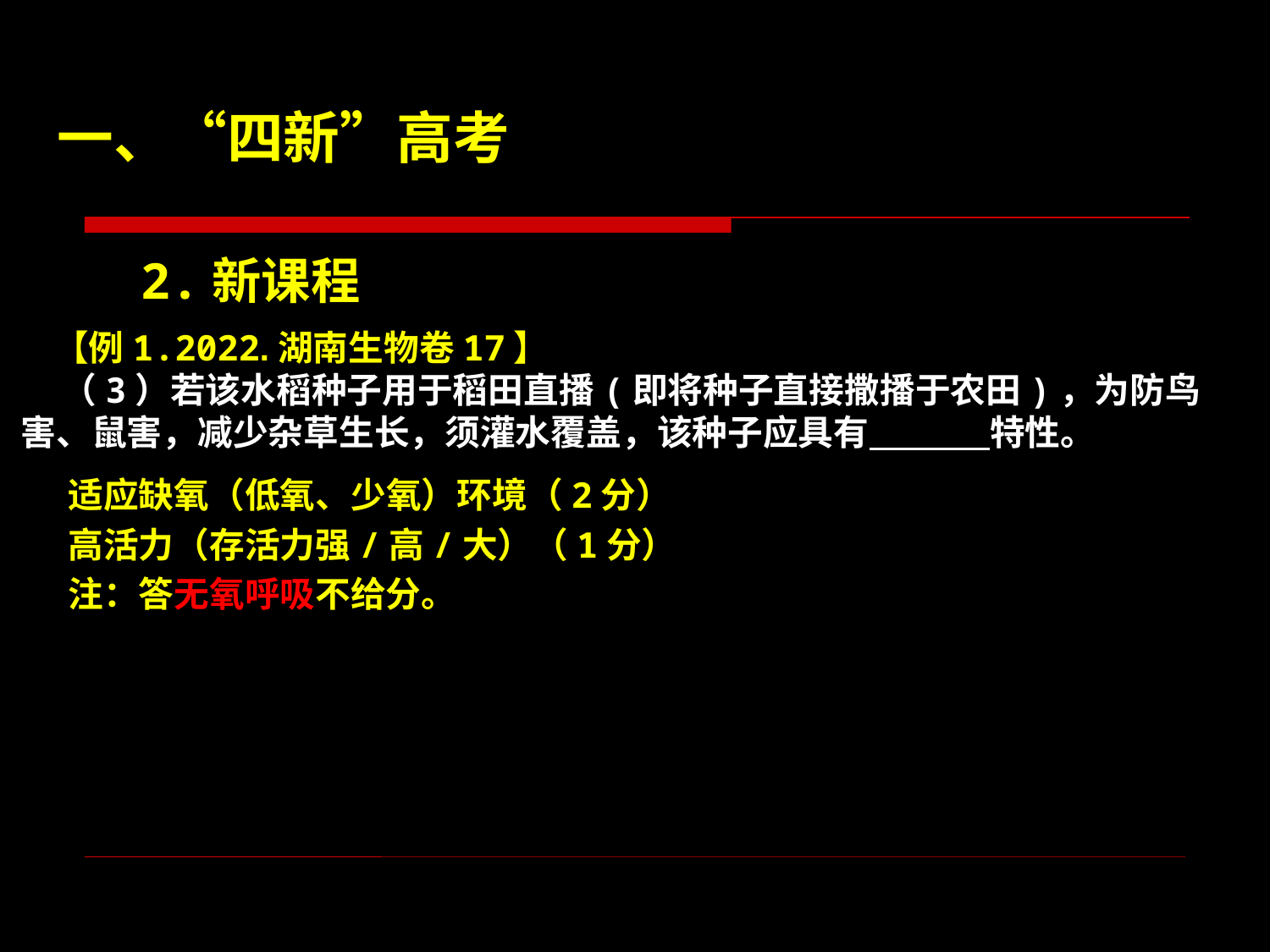

一、“四新”高考
    2.新课程
   【例1.2022.湖南生物卷17】
    （3）若该水稻种子用于稻田直播(即将种子直接撒播于农田)，为防鸟害、鼠害，减少杂草生长，须灌水覆盖，该种子应具有               特性。
    适应缺氧（低氧、少氧）环境（2分）
    高活力（存活力强/高/大）（1分）
    注：答无氧呼吸不给分。